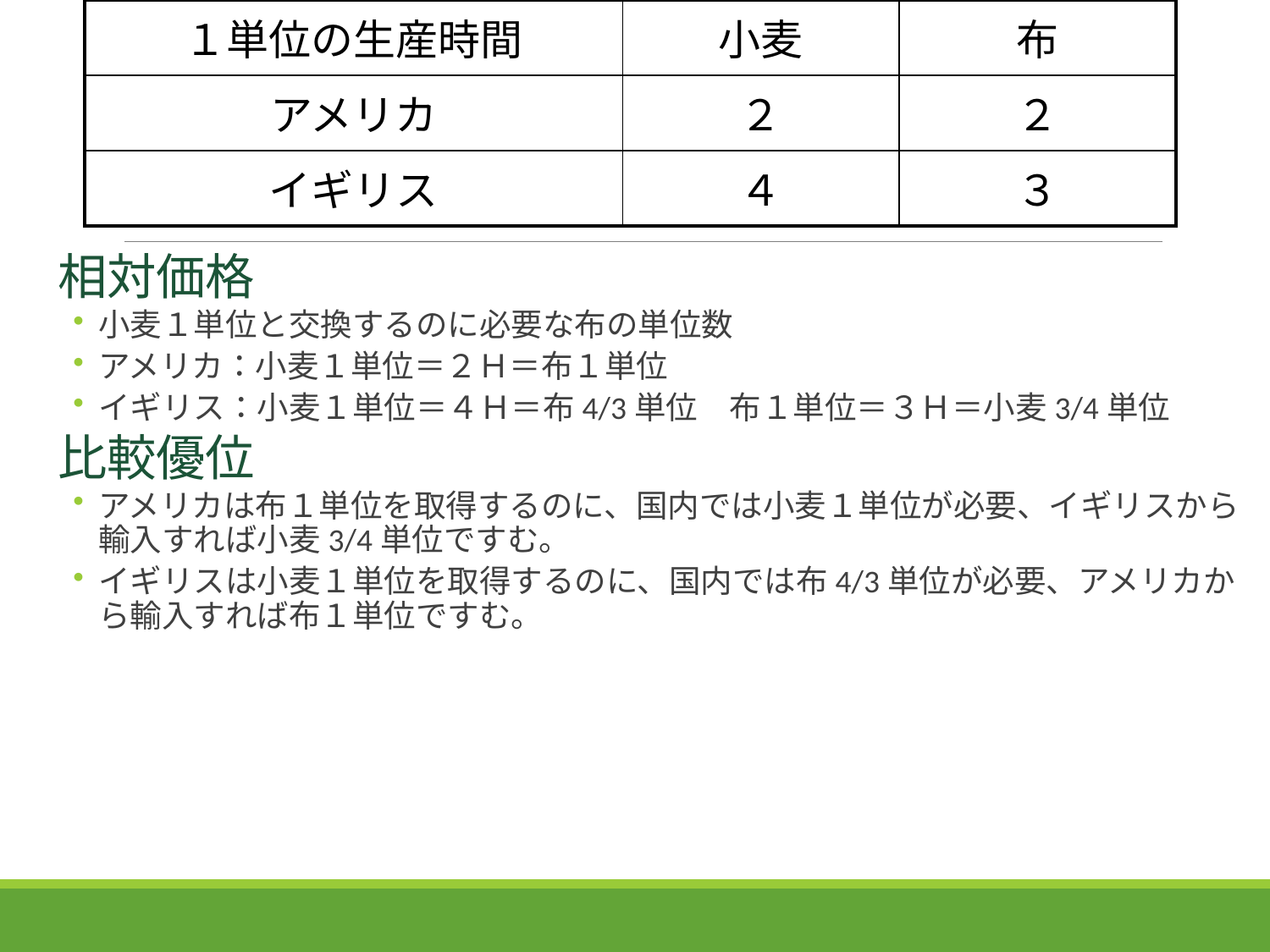

| １単位の生産時間 | 小麦 | 布 |
| --- | --- | --- |
| アメリカ | ２ | ２ |
| イギリス | ４ | ３ |
相対価格
小麦１単位と交換するのに必要な布の単位数
アメリカ：小麦１単位＝２Ｈ＝布１単位
イギリス：小麦１単位＝４Ｈ＝布4/3単位　布１単位＝３Ｈ＝小麦3/4単位
比較優位
アメリカは布１単位を取得するのに、国内では小麦１単位が必要、イギリスから輸入すれば小麦3/4単位ですむ。
イギリスは小麦１単位を取得するのに、国内では布4/3単位が必要、アメリカから輸入すれば布１単位ですむ。